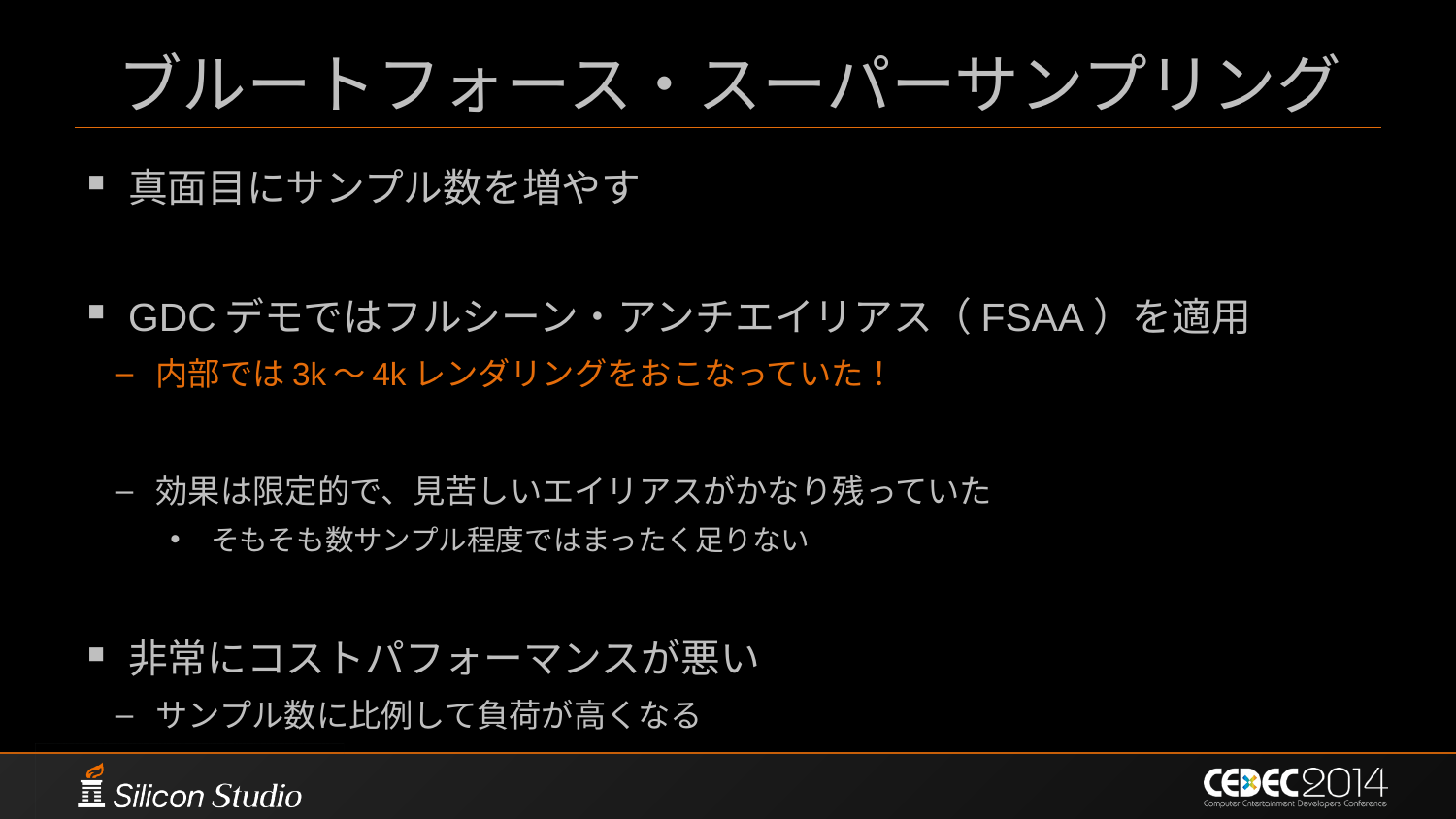

# ブルートフォース・スーパーサンプリング
真面目にサンプル数を増やす

GDCデモではフルシーン・アンチエイリアス（FSAA）を適用
内部では3k～4kレンダリングをおこなっていた！

効果は限定的で、見苦しいエイリアスがかなり残っていた
そもそも数サンプル程度ではまったく足りない

非常にコストパフォーマンスが悪い
サンプル数に比例して負荷が高くなる